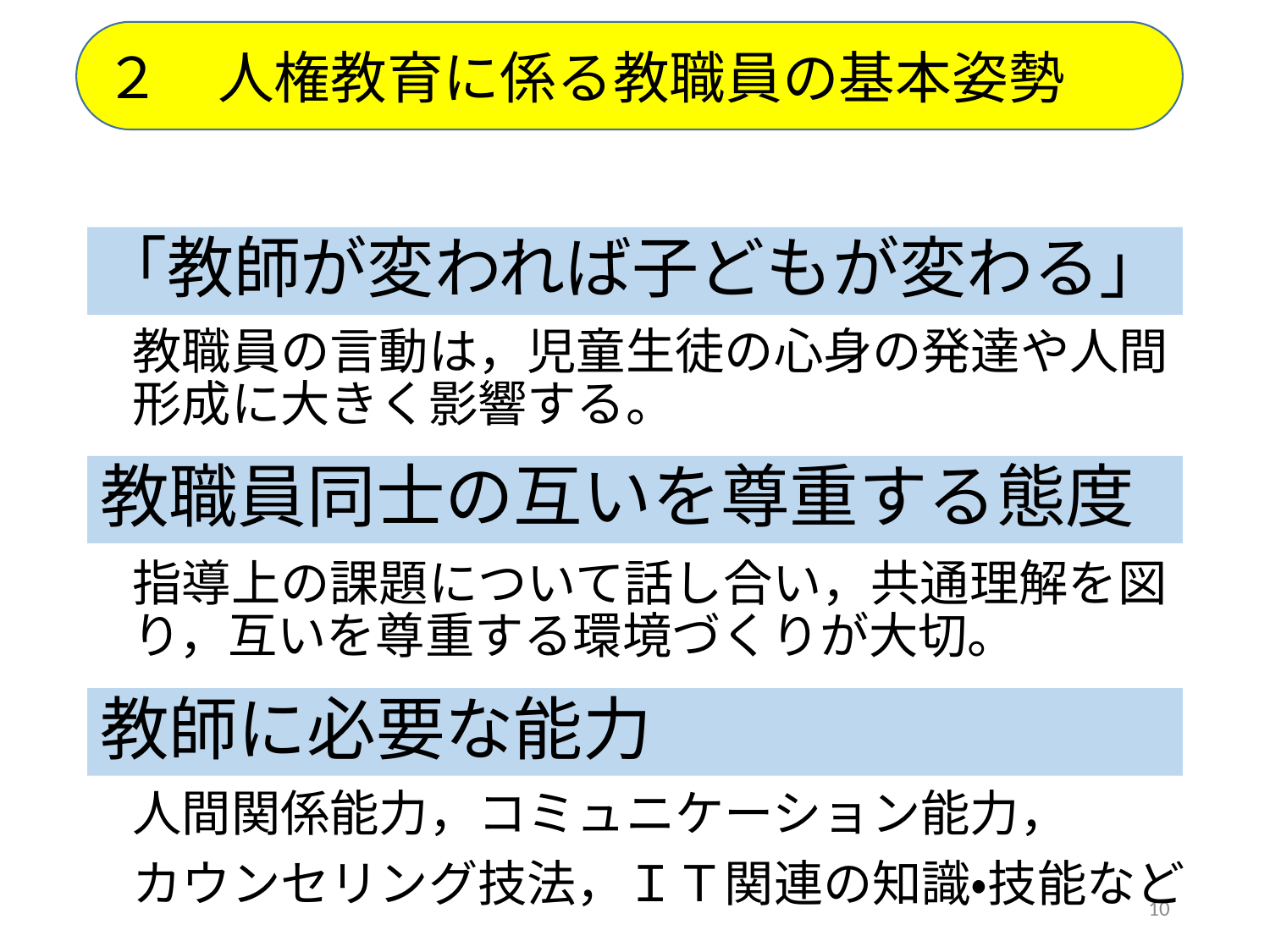

２　人権教育に係る教職員の基本姿勢
「教師が変われば子どもが変わる」
教職員の言動は，児童生徒の心身の発達や人間形成に大きく影響する。
教職員同士の互いを尊重する態度
指導上の課題について話し合い，共通理解を図り，互いを尊重する環境づくりが大切。
教師に必要な能力
人間関係能力，コミュニケーション能力，
カウンセリング技法，ＩＴ関連の知識・技能など
10